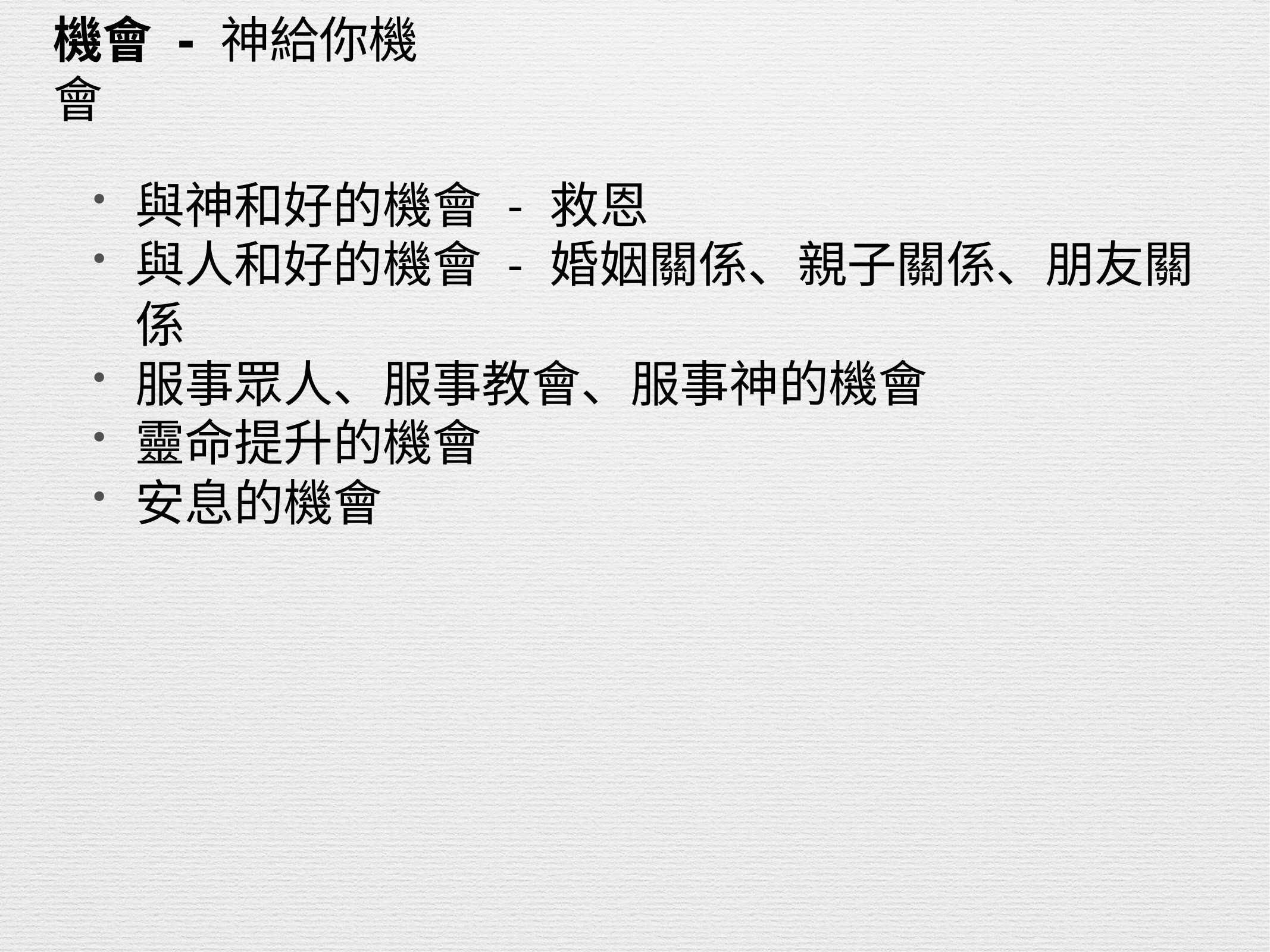

機會 - 神給你機會
與神和好的機會 - 救恩
與人和好的機會 - 婚姻關係、親子關係、朋友關係
服事眾人、服事教會、服事神的機會
靈命提升的機會
安息的機會